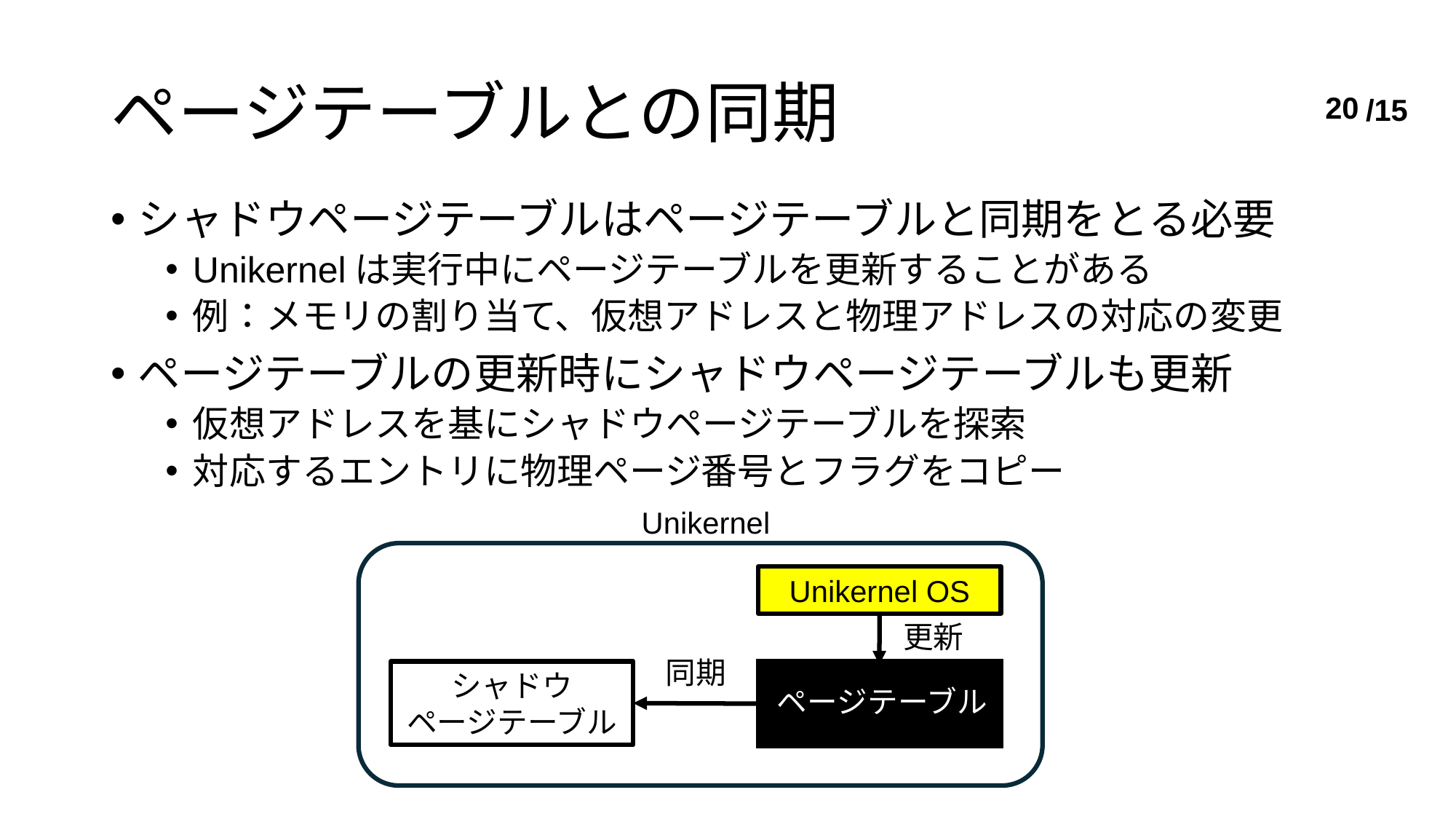

# ページテーブルとの同期
20
シャドウページテーブルはページテーブルと同期をとる必要
Unikernelは実行中にページテーブルを更新することがある
例：メモリの割り当て、仮想アドレスと物理アドレスの対応の変更
ページテーブルの更新時にシャドウページテーブルも更新
仮想アドレスを基にシャドウページテーブルを探索
対応するエントリに物理ページ番号とフラグをコピー
Unikernel

Unikernel OS
更新
同期
シャドウ
ページテーブル

ページテーブル